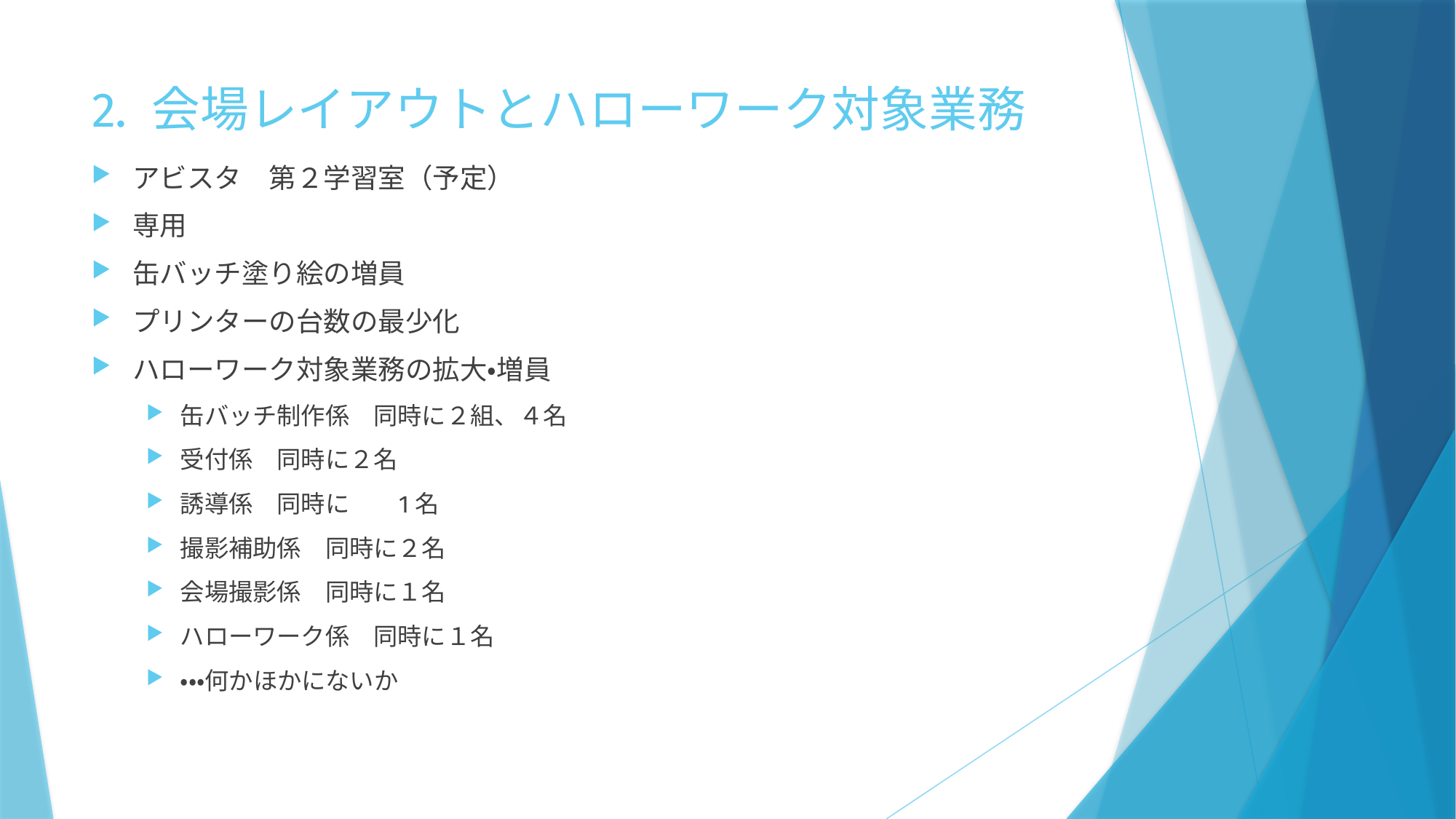

# 2. 会場レイアウトとハローワーク対象業務
アビスタ　第２学習室（予定）
専用
缶バッチ塗り絵の増員
プリンターの台数の最少化
ハローワーク対象業務の拡大・増員
缶バッチ制作係　同時に２組、４名
受付係　同時に２名
誘導係　同時に	1名
撮影補助係　同時に２名
会場撮影係　同時に１名
ハローワーク係　同時に１名
・・・何かほかにないか